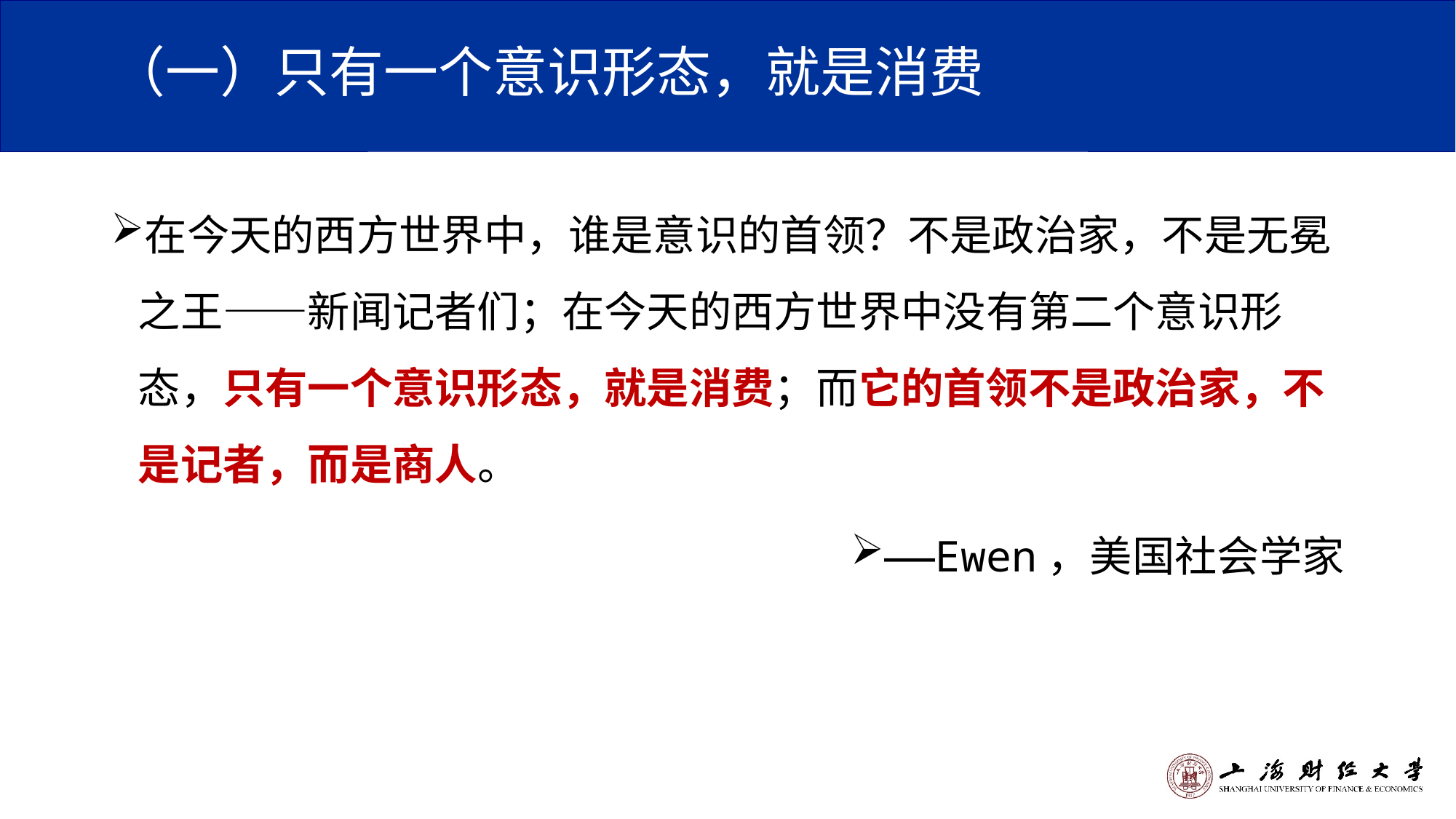

# （一）只有一个意识形态，就是消费
在今天的西方世界中，谁是意识的首领？不是政治家，不是无冕之王——新闻记者们；在今天的西方世界中没有第二个意识形态，只有一个意识形态，就是消费；而它的首领不是政治家，不是记者，而是商人。
——Ewen，美国社会学家